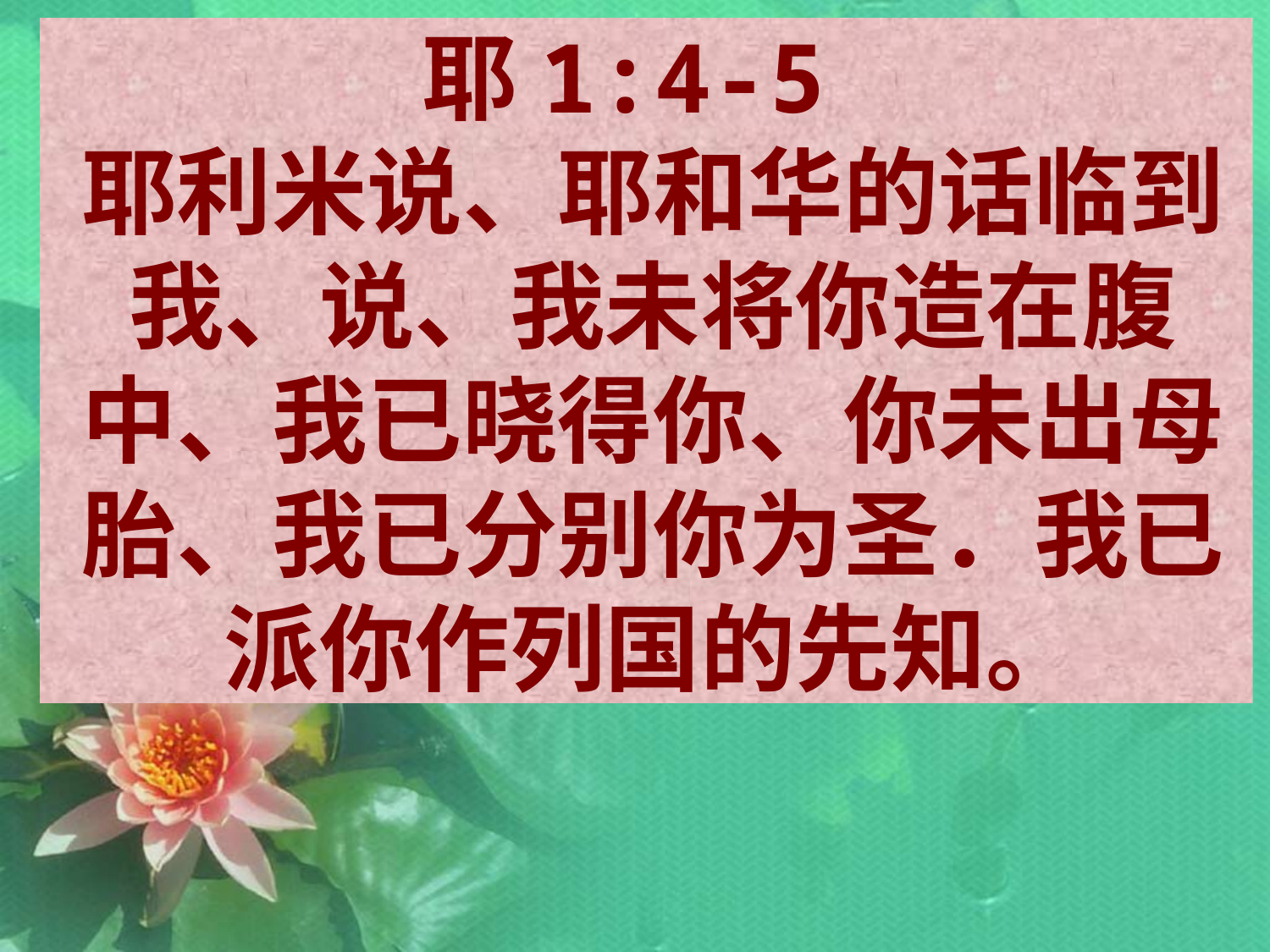

耶1:4-5
耶利米说、耶和华的话临到我、说、我未将你造在腹中、我已晓得你、你未出母胎、我已分别你为圣．我已派你作列国的先知。